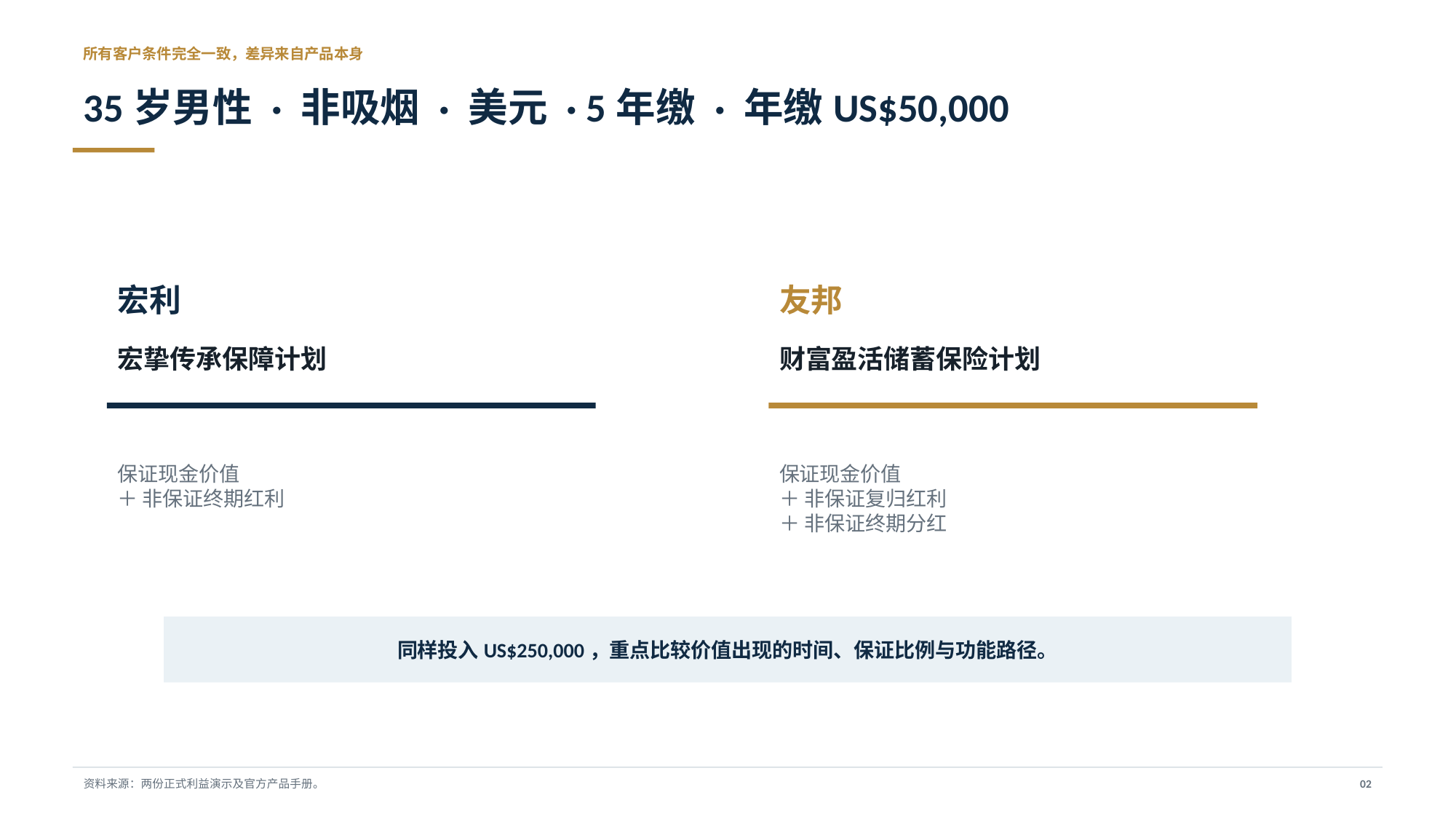

所有客户条件完全一致，差异来自产品本身
35岁男性 · 非吸烟 · 美元 · 5年缴 · 年缴US$50,000

宏利
友邦
宏挚传承保障计划
财富盈活储蓄保险计划

保证现金价值
＋ 非保证终期红利
保证现金价值
＋ 非保证复归红利
＋ 非保证终期分红

同样投入US$250,000，重点比较价值出现的时间、保证比例与功能路径。

资料来源：两份正式利益演示及官方产品手册。
02